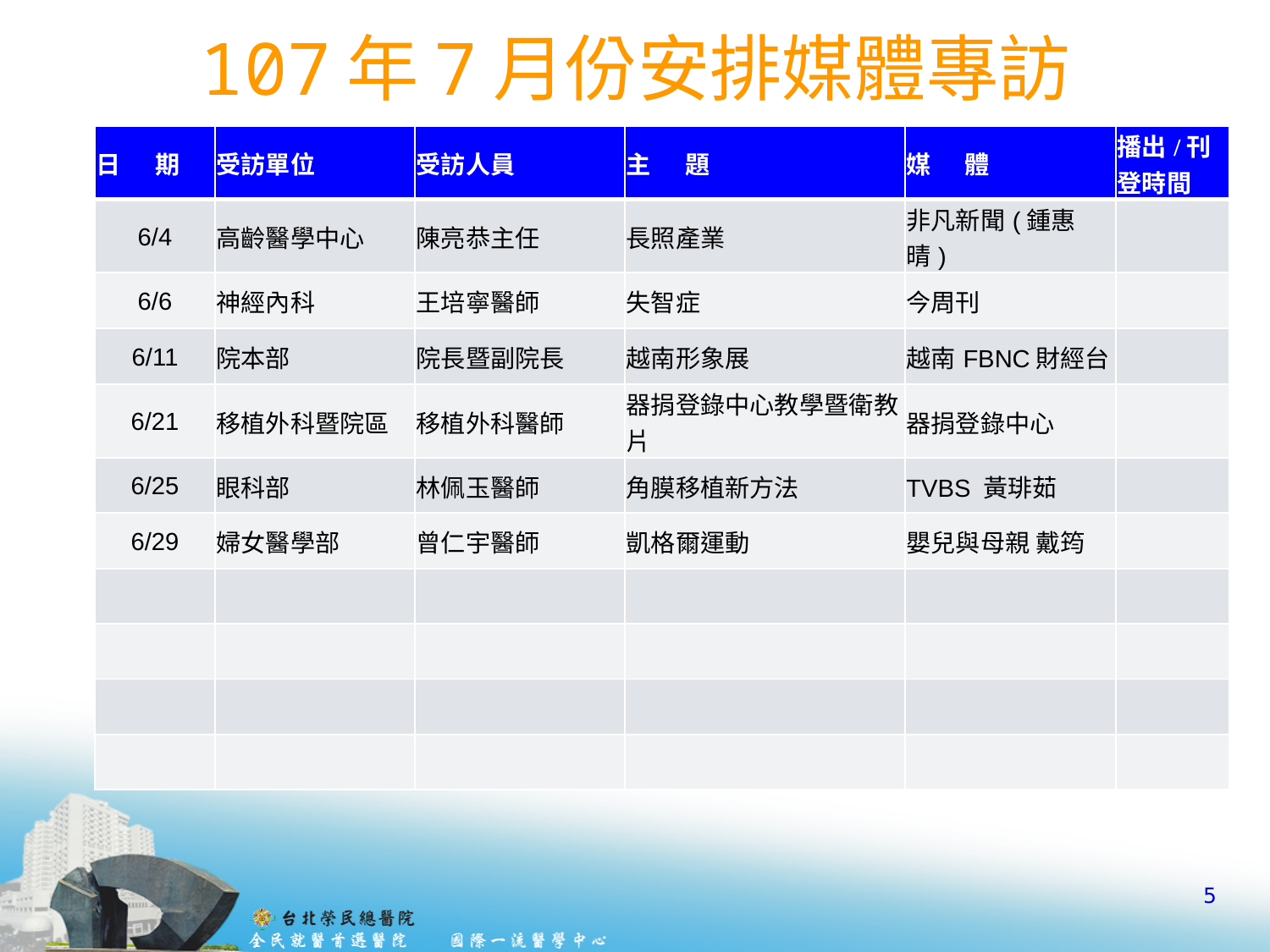

# 107年7月份安排媒體專訪
| 日 期 | 受訪單位 | 受訪人員 | 主 題 | 媒 體 | 播出/刊登時間 |
| --- | --- | --- | --- | --- | --- |
| 6/4 | 高齡醫學中心 | 陳亮恭主任 | 長照產業 | 非凡新聞(鍾惠晴) |  |
| 6/6 | 神經內科 | 王培寧醫師 | 失智症 | 今周刊 |  |
| 6/11 | 院本部 | 院長暨副院長 | 越南形象展 | 越南FBNC財經台 |  |
| 6/21 | 移植外科暨院區 | 移植外科醫師 | 器捐登錄中心教學暨衛教片 | 器捐登錄中心 |  |
| 6/25 | 眼科部 | 林佩玉醫師 | 角膜移植新方法 | TVBS 黃琲茹 |  |
| 6/29 | 婦女醫學部 | 曾仁宇醫師 | 凱格爾運動 | 嬰兒與母親 戴筠 |  |
|  |  |  |  |  |  |
|  |  |  |  |  |  |
|  |  |  |  |  |  |
|  |  |  |  |  |  |
5